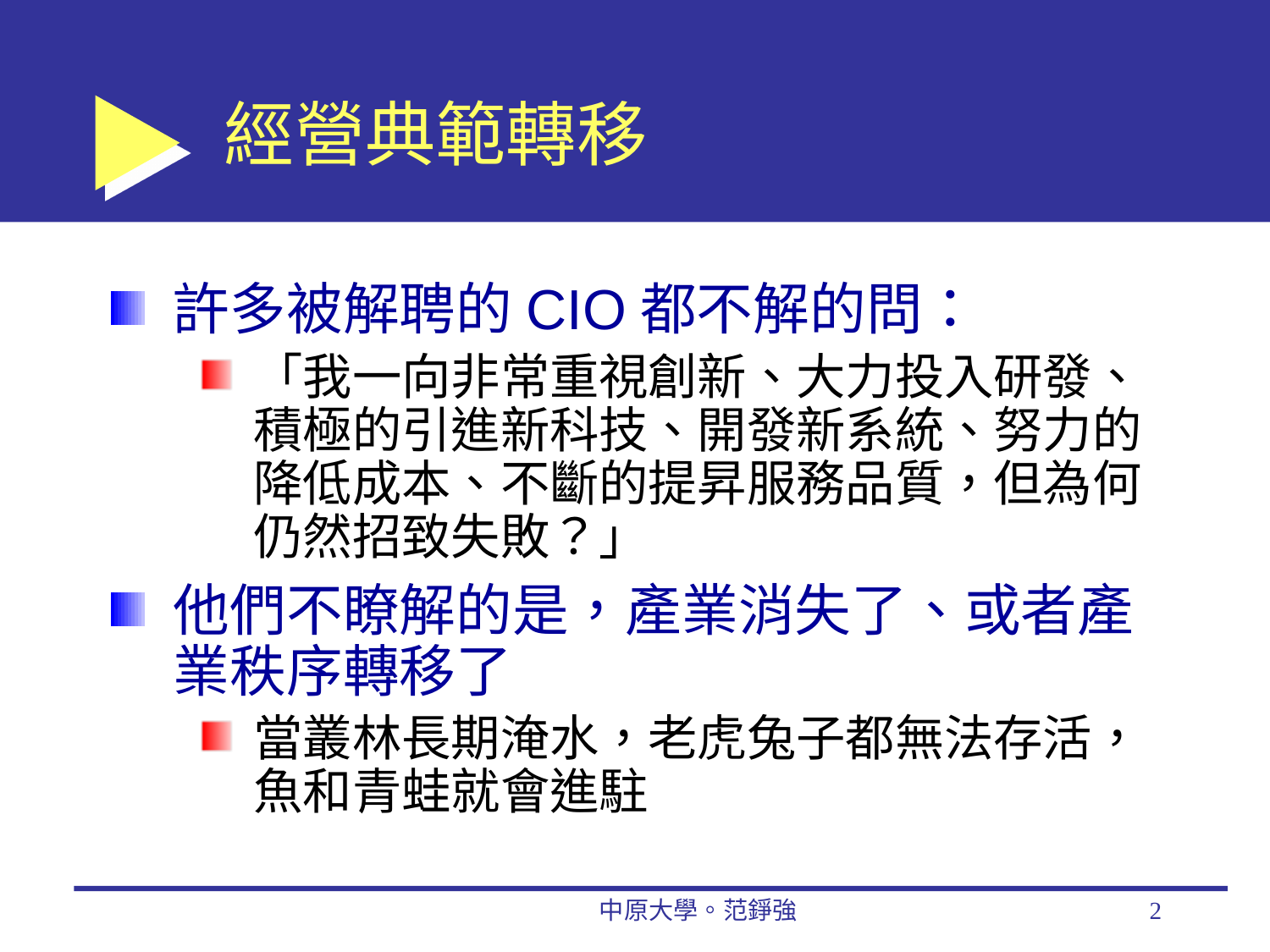

# 經營典範轉移
許多被解聘的CIO都不解的問：
「我一向非常重視創新、大力投入研發、積極的引進新科技、開發新系統、努力的降低成本、不斷的提昇服務品質，但為何仍然招致失敗？」
他們不瞭解的是，產業消失了、或者產業秩序轉移了
當叢林長期淹水，老虎兔子都無法存活，魚和青蛙就會進駐
中原大學。范錚強
2